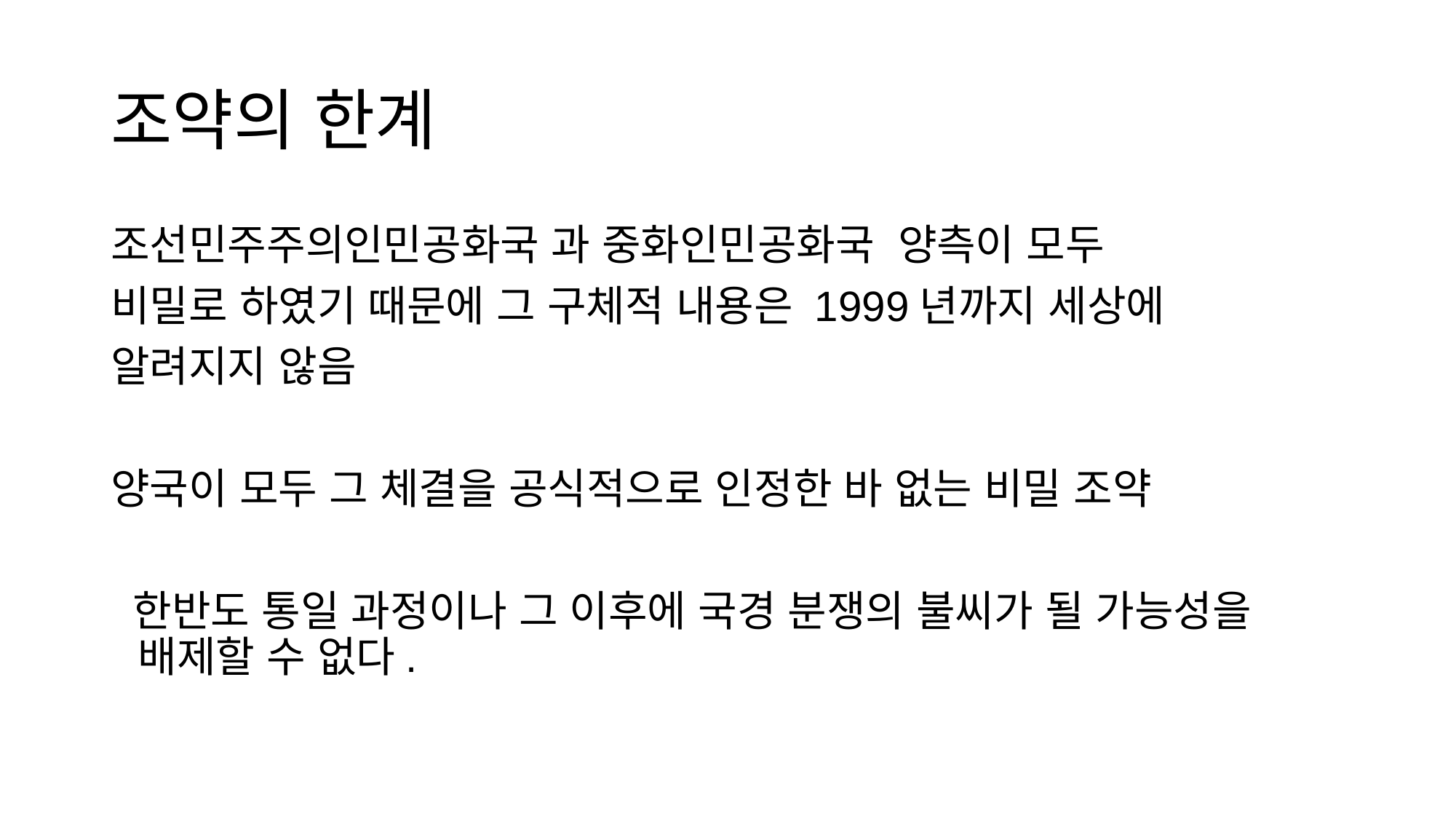

# 조약의 한계
조선민주주의인민공화국 과 중화인민공화국  양측이 모두
비밀로 하였기 때문에 그 구체적 내용은 1999년까지 세상에
알려지지 않음

양국이 모두 그 체결을 공식적으로 인정한 바 없는 비밀 조약

 한반도 통일 과정이나 그 이후에 국경 분쟁의 불씨가 될 가능성을 배제할 수 없다.